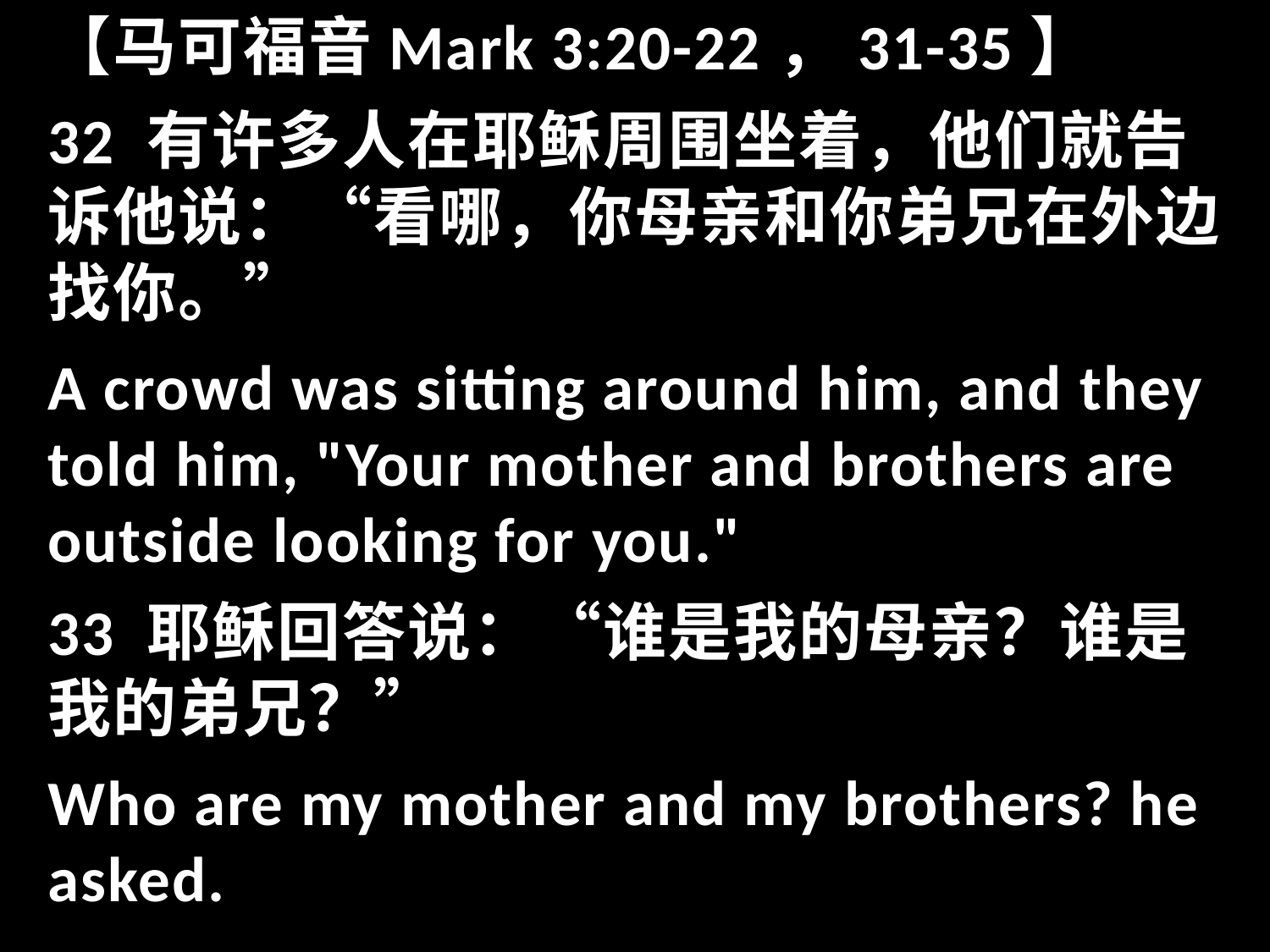

【马可福音Mark 3:20-22，31-35】
32 有许多人在耶稣周围坐着，他们就告诉他说：“看哪，你母亲和你弟兄在外边找你。”
A crowd was sitting around him, and they told him, "Your mother and brothers are outside looking for you."
33 耶稣回答说：“谁是我的母亲？谁是我的弟兄？”
Who are my mother and my brothers? he asked.